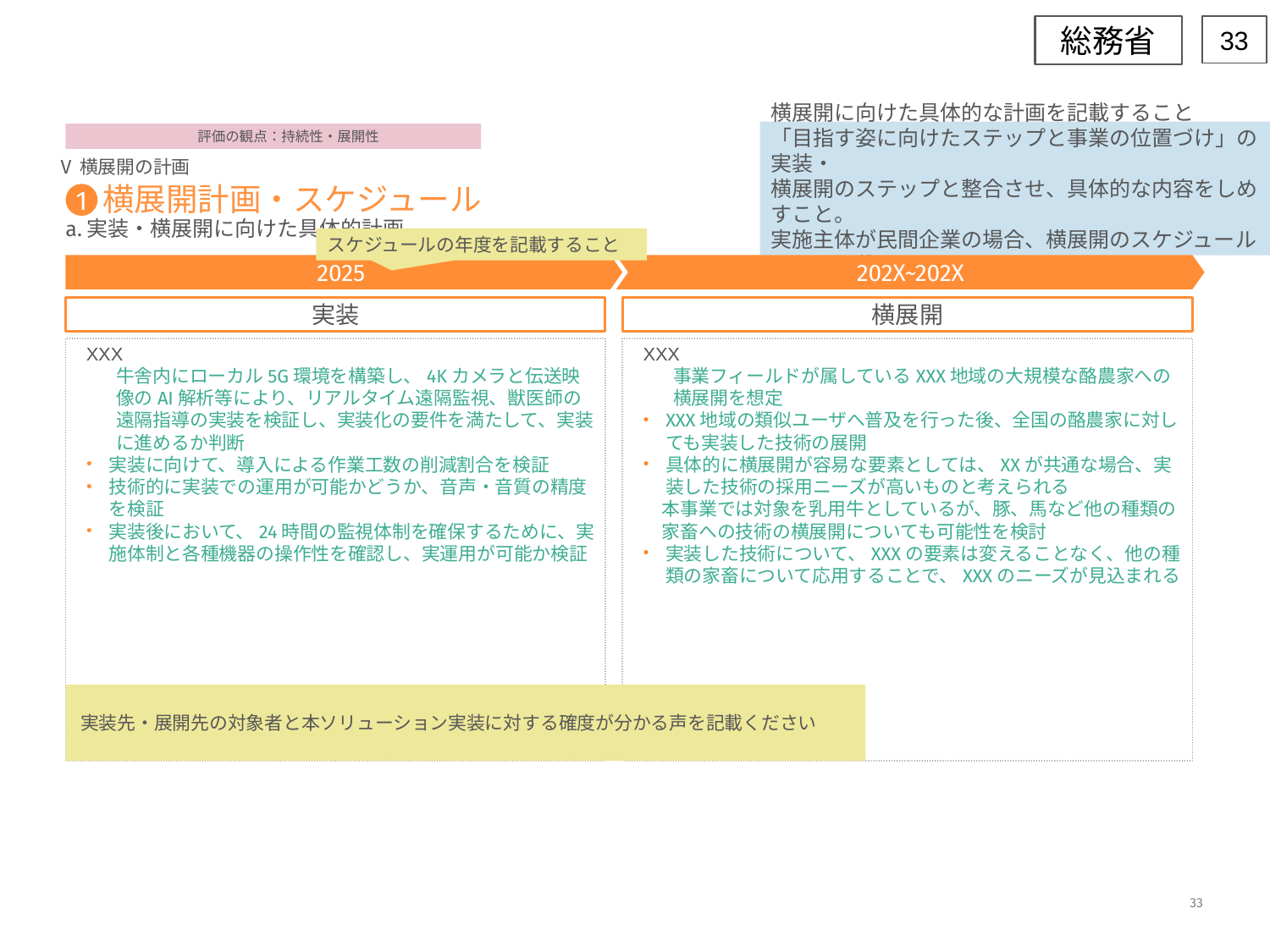

総務省
33
横展開に向けた具体的な計画を記載すること
「目指す姿に向けたステップと事業の位置づけ」の実装・
横展開のステップと整合させ、具体的な内容をしめすこと。
実施主体が民間企業の場合、横展開のスケジュールは必ず記載ください
評価の観点：持続性・展開性
Ⅴ横展開の計画
# 横展開計画・スケジュール a.実装・横展開に向けた具体的計画
1
スケジュールの年度を記載すること
2025
202X~202X
実装
横展開
XXX
牛舎内にローカル5G環境を構築し、4Kカメラと伝送映像のAI解析等により、リアルタイム遠隔監視、獣医師の遠隔指導の実装を検証し、実装化の要件を満たして、実装に進めるか判断
実装に向けて、導入による作業工数の削減割合を検証
技術的に実装での運用が可能かどうか、音声・音質の精度を検証
実装後において、24時間の監視体制を確保するために、実施体制と各種機器の操作性を確認し、実運用が可能か検証

XXX
事業フィールドが属しているXXX地域の大規模な酪農家への横展開を想定
XXX地域の類似ユーザへ普及を行った後、全国の酪農家に対しても実装した技術の展開
具体的に横展開が容易な要素としては、XXが共通な場合、実装した技術の採用ニーズが高いものと考えられる
本事業では対象を乳用牛としているが、豚、馬など他の種類の家畜への技術の横展開についても可能性を検討
実装した技術について、XXXの要素は変えることなく、他の種類の家畜について応用することで、XXXのニーズが見込まれる

実装先・展開先の対象者と本ソリューション実装に対する確度が分かる声を記載ください